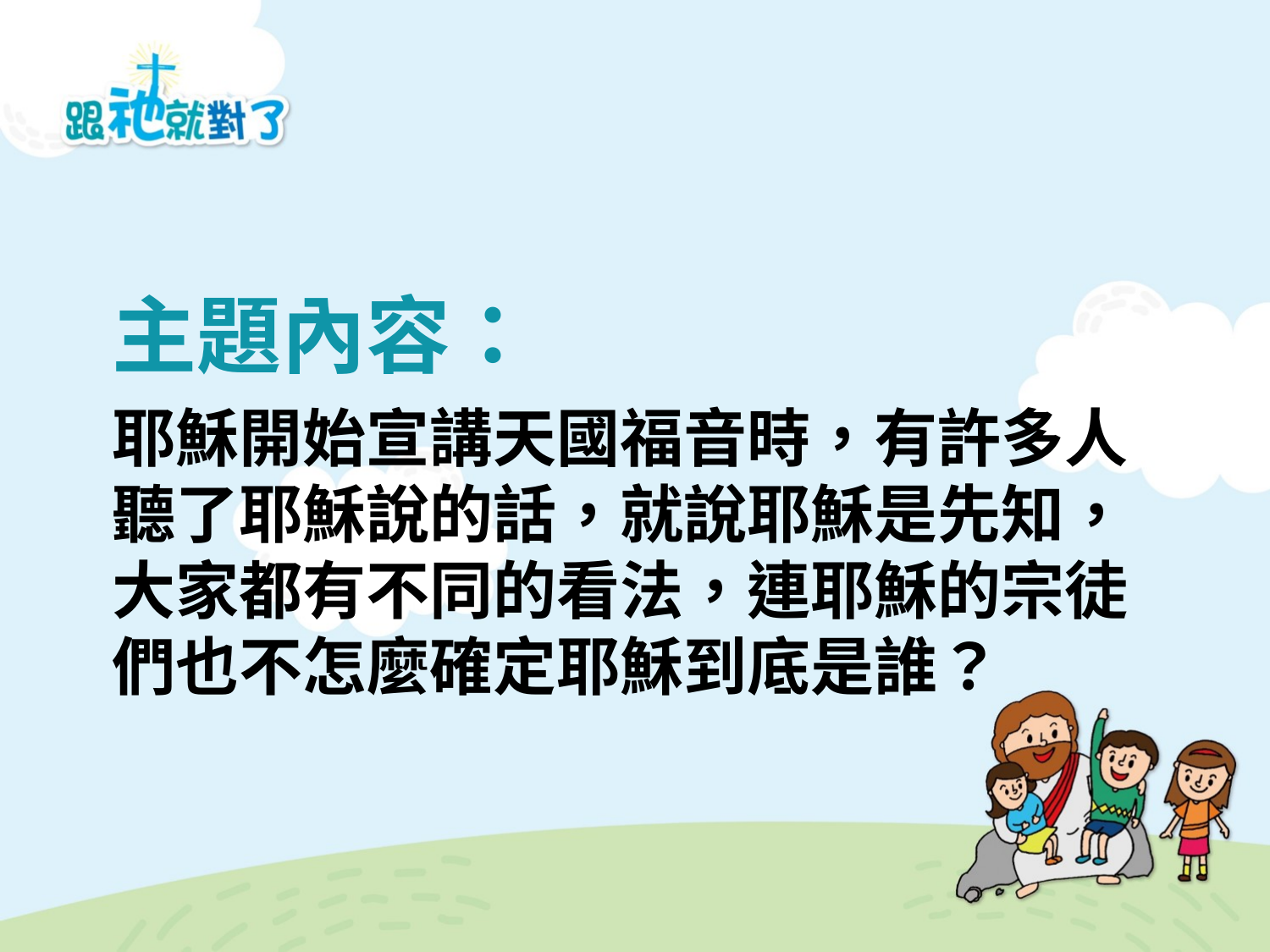

主題內容：
耶穌開始宣講天國福音時，有許多人聽了耶穌說的話，就說耶穌是先知，大家都有不同的看法，連耶穌的宗徒們也不怎麼確定耶穌到底是誰？